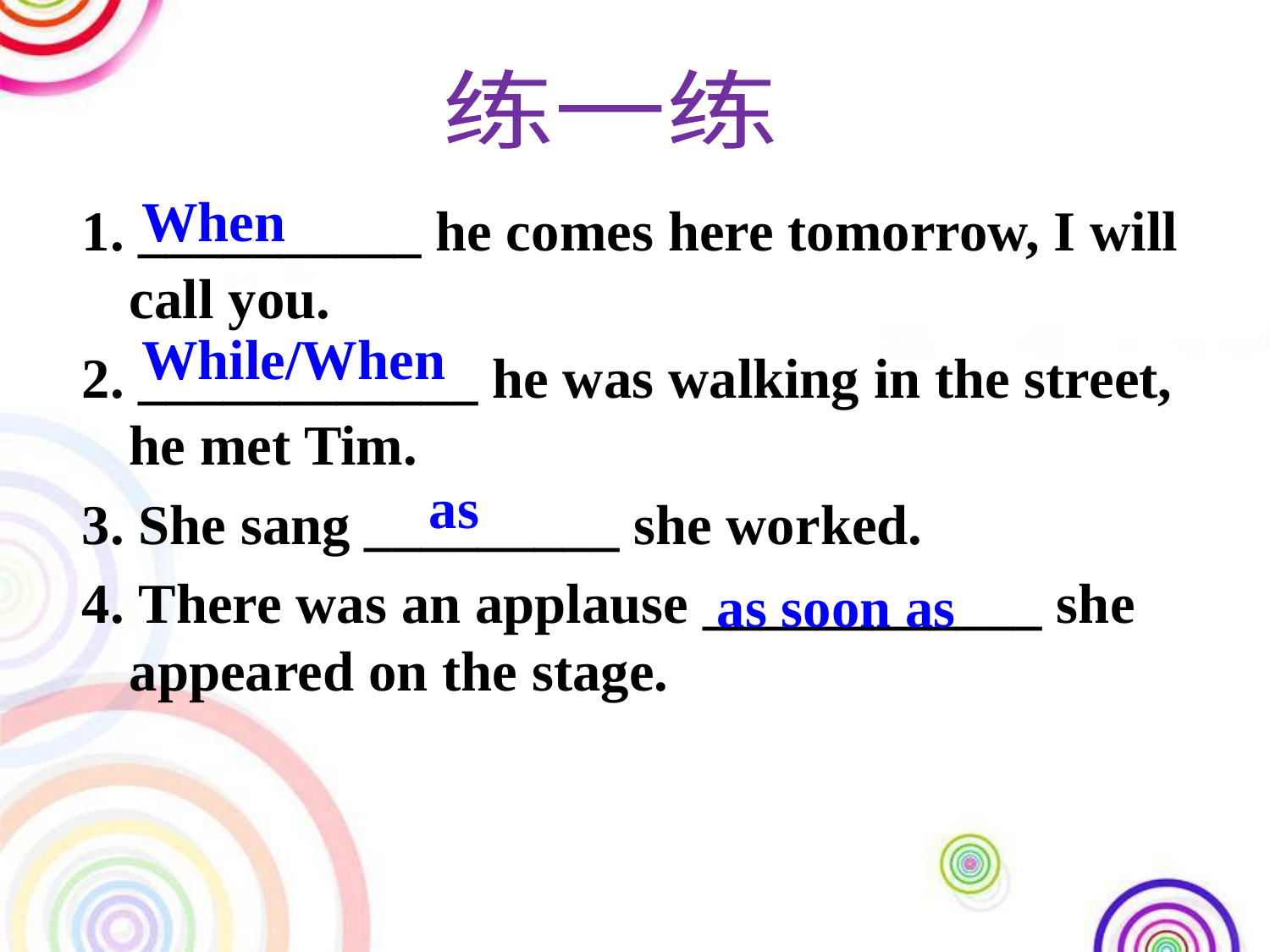

练一练
When
1. __________ he comes here tomorrow, I will call you.
2. ____________ he was walking in the street, he met Tim.
3. She sang _________ she worked.
4. There was an applause ____________ she appeared on the stage.
While/When
as
as soon as